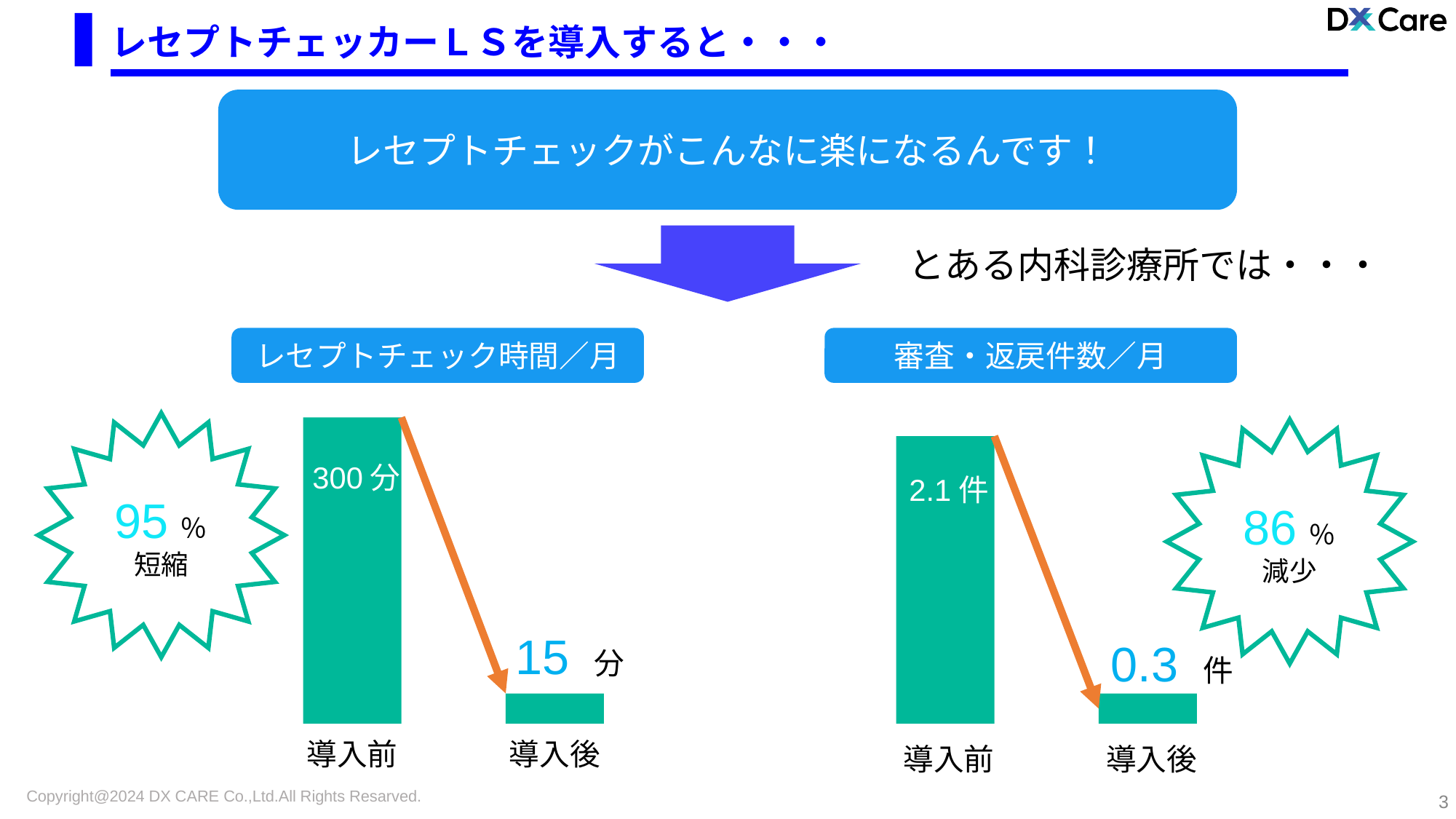

レセプトチェッカーＬＳを導入すると・・・
レセプトチェックがこんなに楽になるんです！

とある内科診療所では・・・
レセプトチェック時間／月
審査・返戻件数／月
95％
短縮

300分
15 分

導入前
導入後
86％
減少

2.1件
0.3 件

導入前
導入後
3